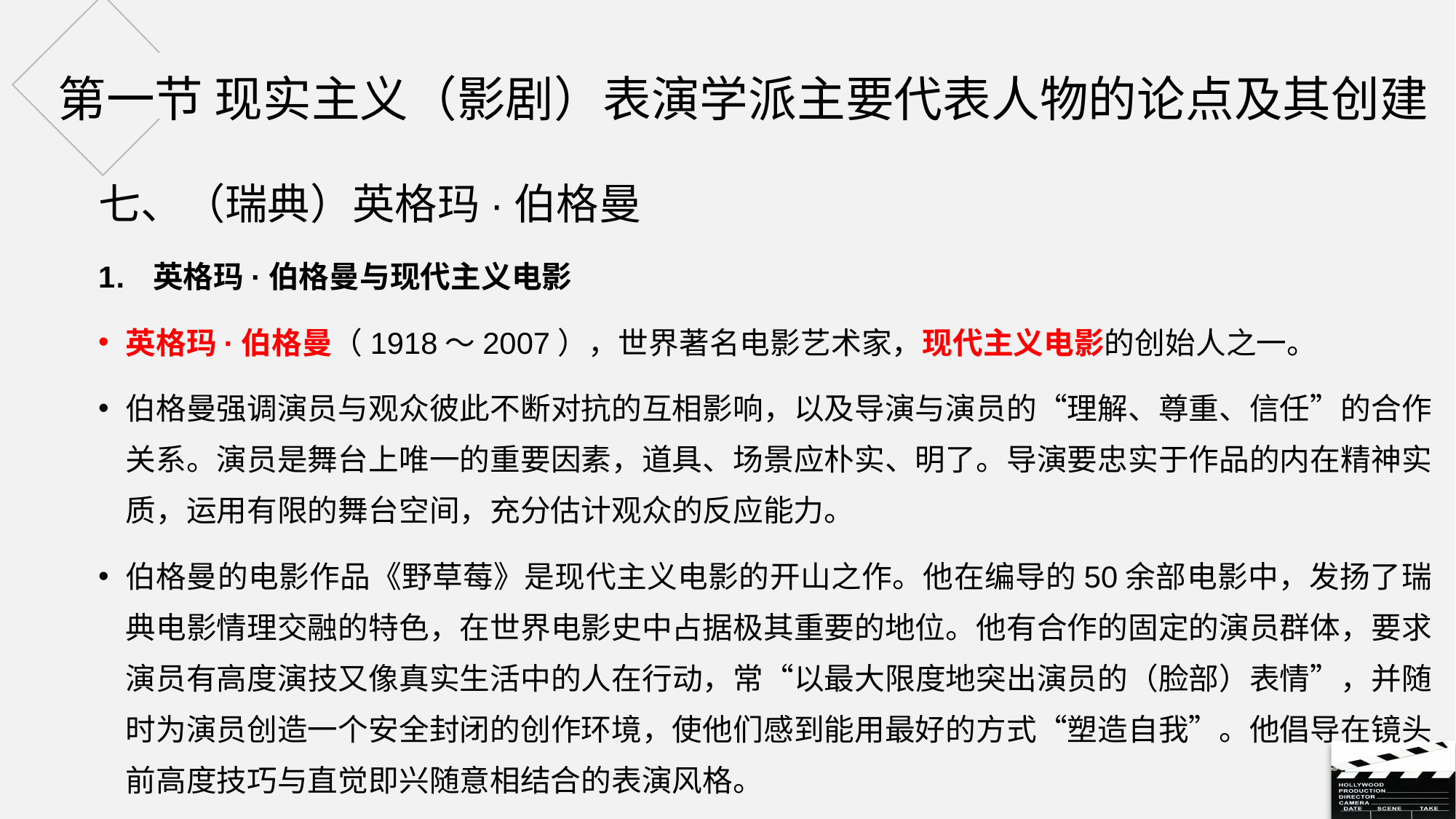

# 第一节 现实主义（影剧）表演学派主要代表人物的论点及其创建
七、（瑞典）英格玛·伯格曼
英格玛·伯格曼与现代主义电影
英格玛·伯格曼（1918～2007），世界著名电影艺术家，现代主义电影的创始人之一。
伯格曼强调演员与观众彼此不断对抗的互相影响，以及导演与演员的“理解、尊重、信任”的合作关系。演员是舞台上唯一的重要因素，道具、场景应朴实、明了。导演要忠实于作品的内在精神实质，运用有限的舞台空间，充分估计观众的反应能力。
伯格曼的电影作品《野草莓》是现代主义电影的开山之作。他在编导的50余部电影中，发扬了瑞典电影情理交融的特色，在世界电影史中占据极其重要的地位。他有合作的固定的演员群体，要求演员有高度演技又像真实生活中的人在行动，常“以最大限度地突出演员的（脸部）表情”，并随时为演员创造一个安全封闭的创作环境，使他们感到能用最好的方式“塑造自我”。他倡导在镜头前高度技巧与直觉即兴随意相结合的表演风格。